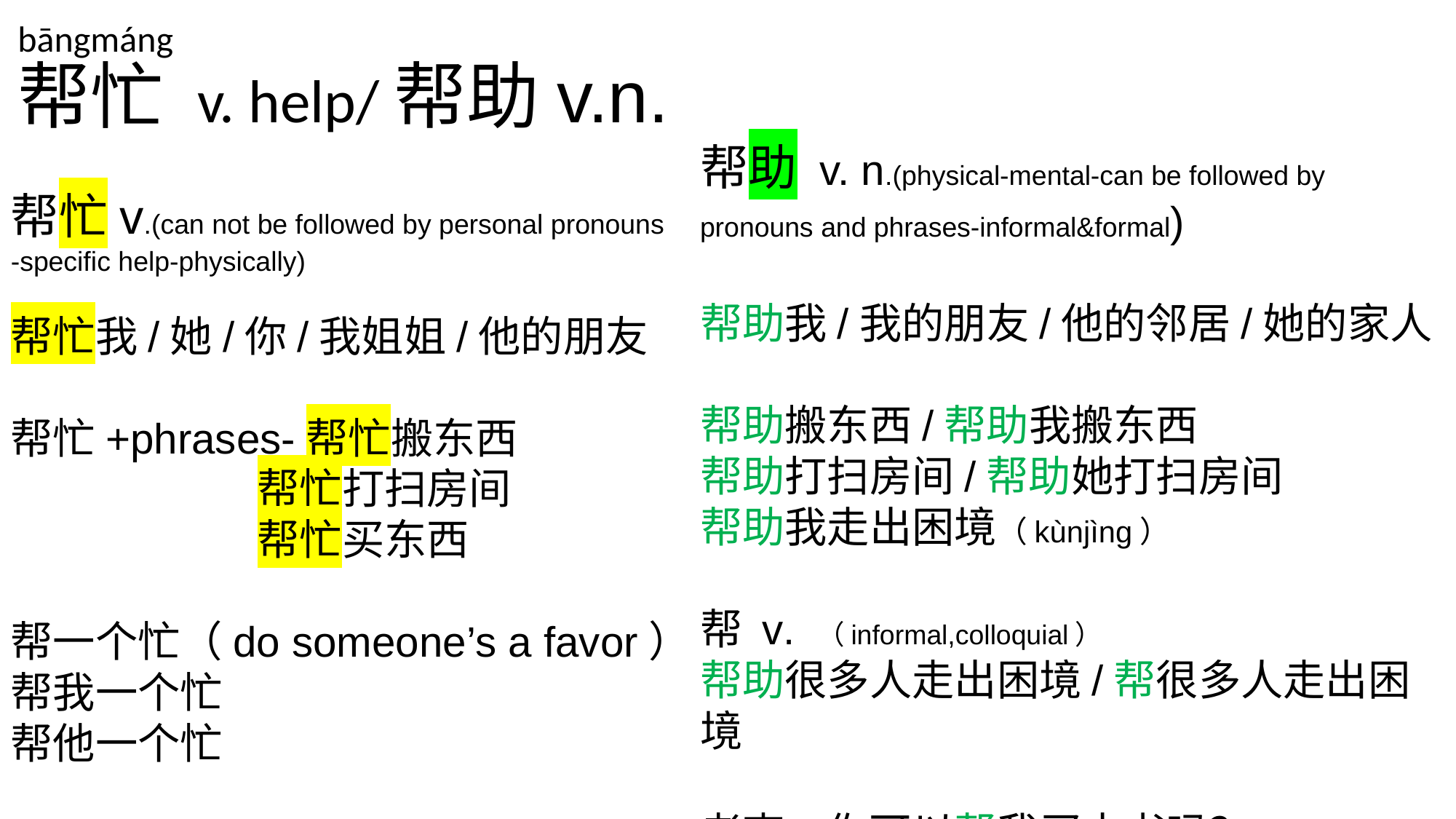

# bāngmáng 帮忙 v. help/帮助v.n.
帮助 v. n.(physical-mental-can be followed by pronouns and phrases-informal&formal)

帮助我/我的朋友/他的邻居/她的家人

帮助搬东西/帮助我搬东西
帮助打扫房间/帮助她打扫房间
帮助我走出困境（kùnjìng）

帮 v. （informal,colloquial）
帮助很多人走出困境/帮很多人走出困境

老李，你可以帮我买本书吗？
帮忙v.(can not be followed by personal pronouns
-specific help-physically)

帮忙我/她/你/我姐姐/他的朋友

帮忙+phrases-帮忙搬东西
                         帮忙打扫房间
                         帮忙买东西

帮一个忙（do someone’s a favor）
帮我一个忙
帮他一个忙